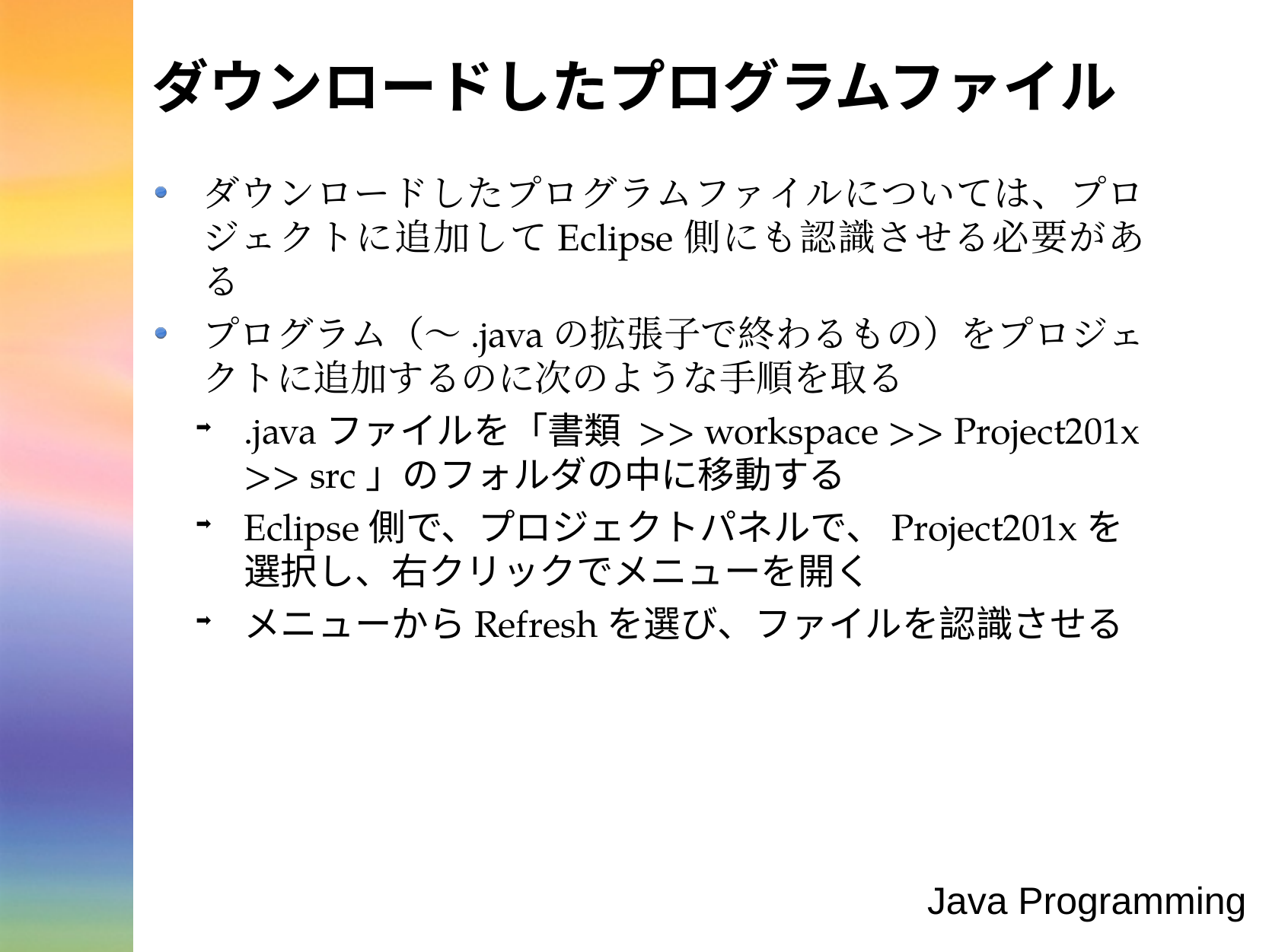

# ダウンロードしたプログラムファイル
ダウンロードしたプログラムファイルについては、プロジェクトに追加してEclipse側にも認識させる必要がある
プログラム（〜.javaの拡張子で終わるもの）をプロジェクトに追加するのに次のような手順を取る
.javaファイルを「書類 >> workspace >> Project201x >> src」のフォルダの中に移動する
Eclipse側で、プロジェクトパネルで、Project201xを選択し、右クリックでメニューを開く
メニューからRefreshを選び、ファイルを認識させる